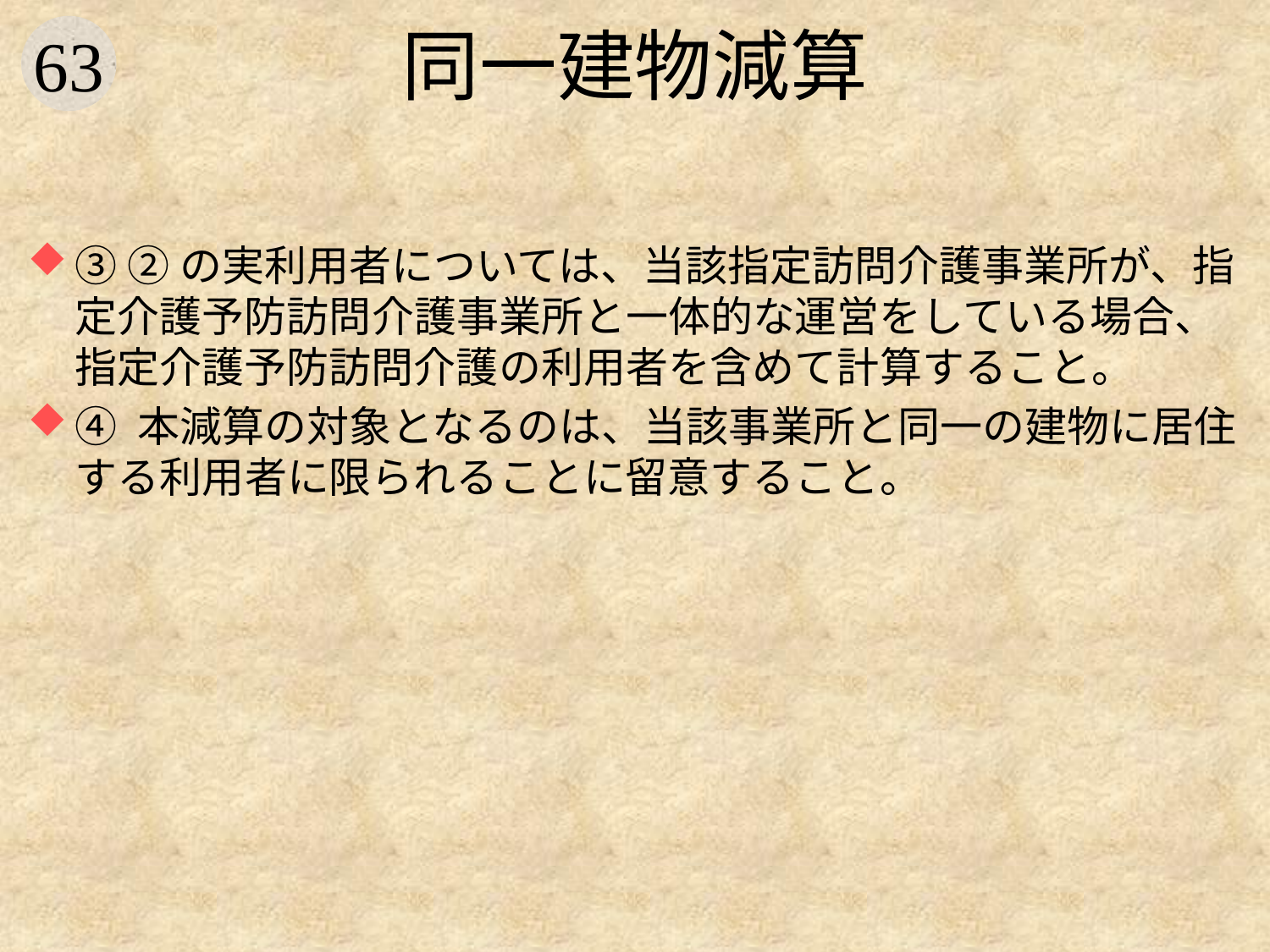

# 同一建物減算
③ ②の実利用者については、当該指定訪問介護事業所が、指定介護予防訪問介護事業所と一体的な運営をしている場合、指定介護予防訪問介護の利用者を含めて計算すること。
④ 本減算の対象となるのは、当該事業所と同一の建物に居住する利用者に限られることに留意すること。